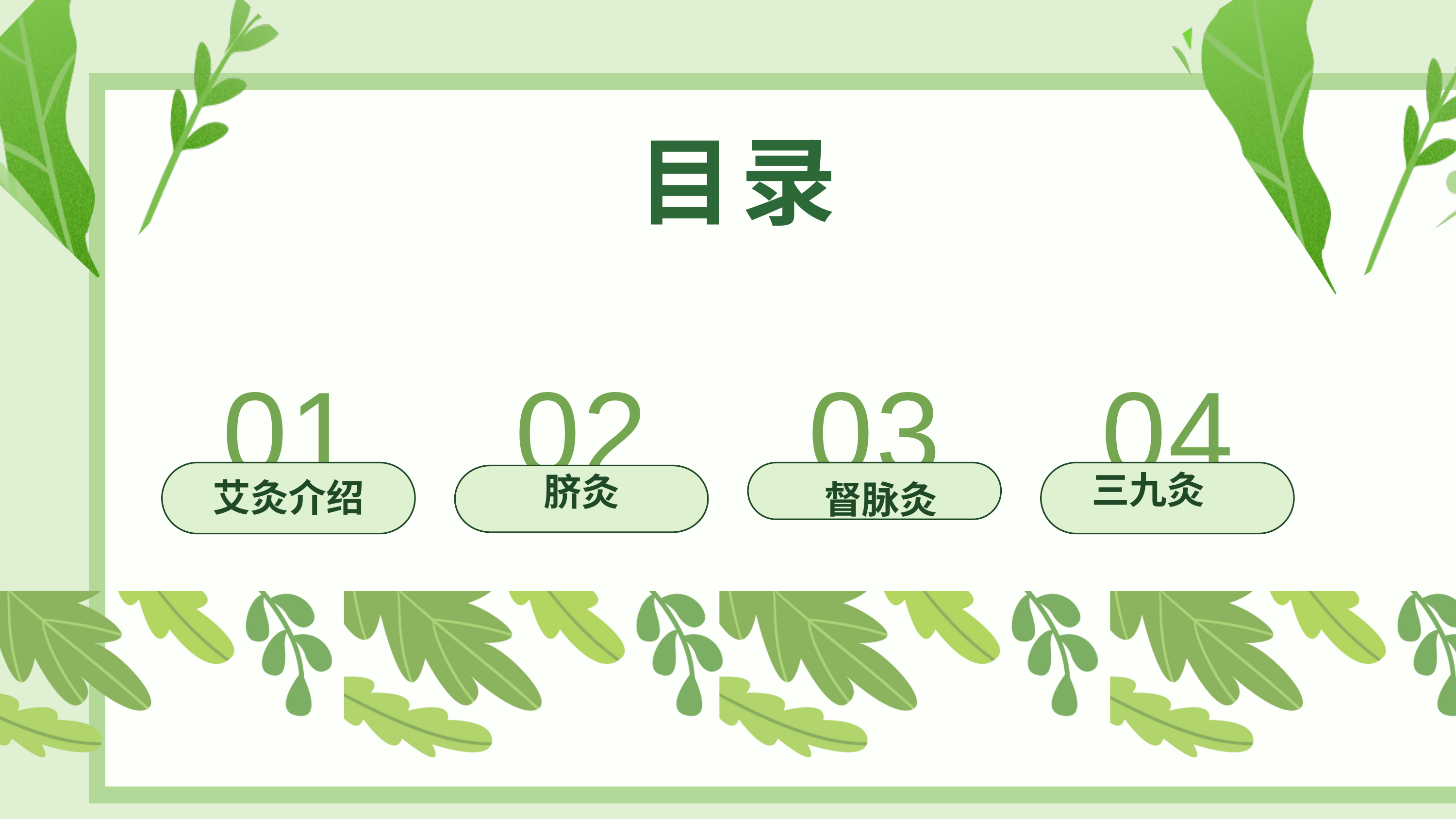

目录
01
02
03
04
    三九灸

艾灸介绍

脐灸
督脉灸